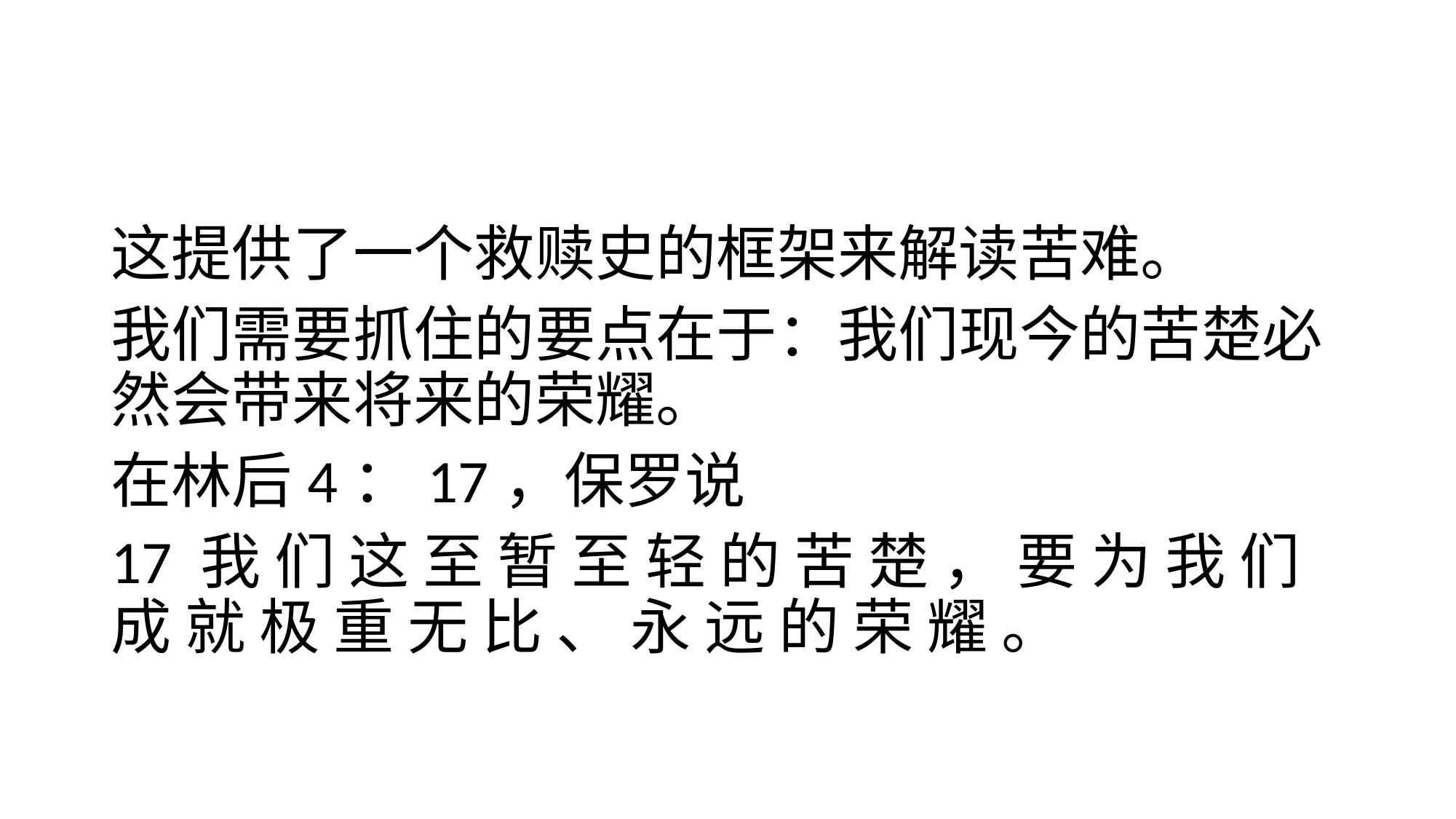

#
这提供了一个救赎史的框架来解读苦难。
我们需要抓住的要点在于：我们现今的苦楚必然会带来将来的荣耀。
在林后4：17，保罗说
17 我 们 这 至 暂 至 轻 的 苦 楚 ， 要 为 我 们 成 就 极 重 无 比 、 永 远 的 荣 耀 。